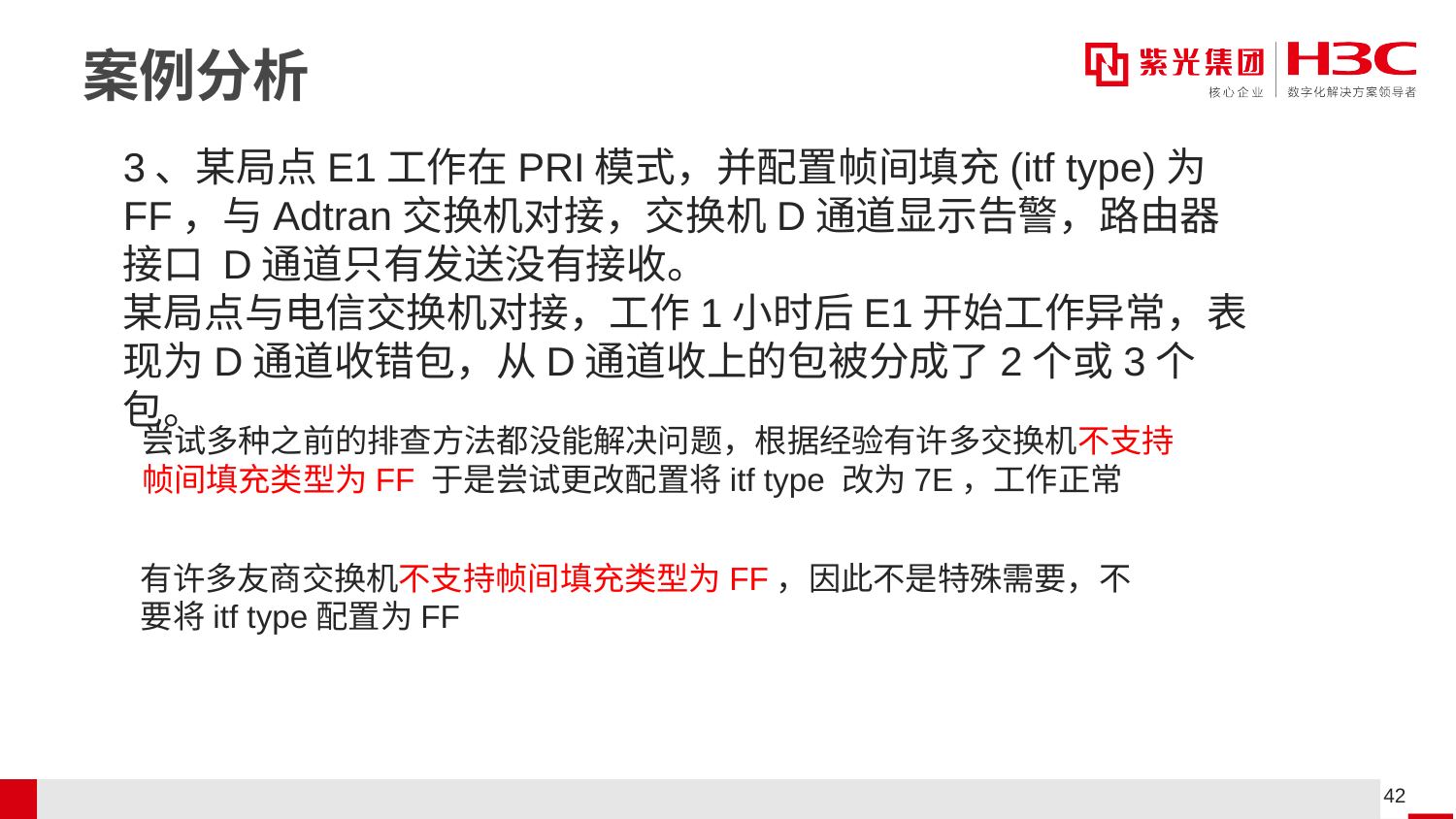

# 案例分析
3、某局点E1工作在PRI模式，并配置帧间填充(itf type)为FF，与Adtran交换机对接，交换机D通道显示告警，路由器接口 D通道只有发送没有接收。
某局点与电信交换机对接，工作1小时后E1开始工作异常，表现为D通道收错包，从D通道收上的包被分成了2个或3个包。
尝试多种之前的排查方法都没能解决问题，根据经验有许多交换机不支持帧间填充类型为FF 于是尝试更改配置将itf type 改为7E，工作正常

有许多友商交换机不支持帧间填充类型为FF，因此不是特殊需要，不要将itf type配置为FF